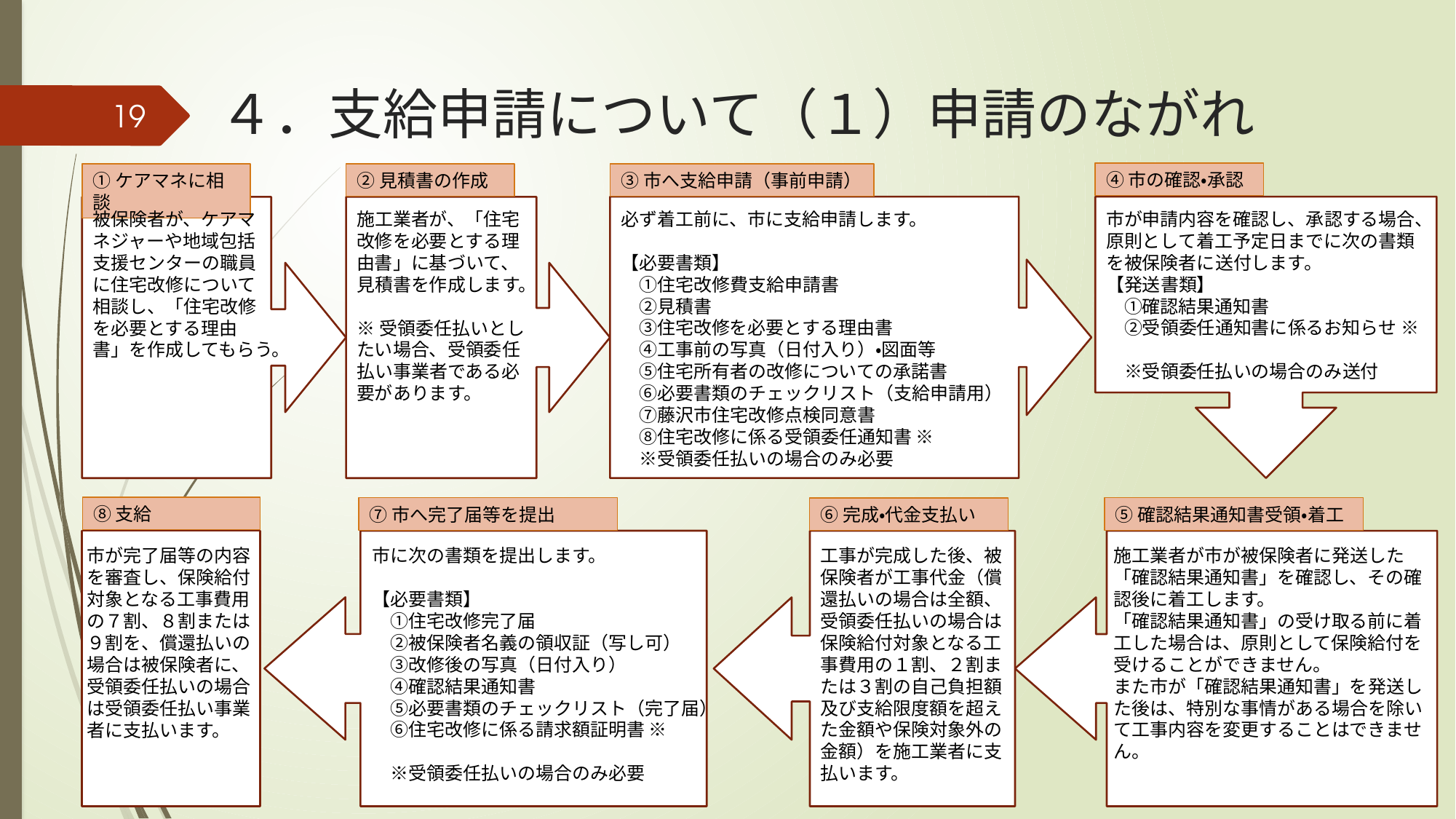

# ４．支給申請について（１）申請のながれ
19
④市の確認・承認
③市へ支給申請（事前申請）
①ケアマネに相談
②見積書の作成

被保険者が、ケアマネジャーや地域包括支援センターの職員に住宅改修について相談し、「住宅改修を必要とする理由書」を作成してもらう。
必ず着工前に、市に支給申請します。

【必要書類】
　①住宅改修費支給申請書
　②見積書
　③住宅改修を必要とする理由書
　④工事前の写真（日付入り）・図面等
　⑤住宅所有者の改修についての承諾書
　⑥必要書類のチェックリスト（支給申請用）
　⑦藤沢市住宅改修点検同意書
　⑧住宅改修に係る受領委任通知書 ※
　※受領委任払いの場合のみ必要
市が申請内容を確認し、承認する場合、原則として着工予定日までに次の書類を被保険者に送付します。
【発送書類】
　①確認結果通知書
　②受領委任通知書に係るお知らせ ※

　※受領委任払いの場合のみ送付
施工業者が、「住宅改修を必要とする理由書」に基づいて、見積書を作成します。

※受領委任払いとしたい場合、受領委任払い事業者である必要があります。
⑧支給
⑦市へ完了届等を提出
⑤確認結果通知書受領・着工
⑥完成・代金支払い

市が完了届等の内容を審査し、保険給付対象となる工事費用の７割、８割または９割を、償還払いの場合は被保険者に、受領委任払いの場合は受領委任払い事業者に支払います。
市に次の書類を提出します。

【必要書類】
　①住宅改修完了届
　②被保険者名義の領収証（写し可）
　③改修後の写真（日付入り）
　④確認結果通知書
　⑤必要書類のチェックリスト（完了届）
　⑥住宅改修に係る請求額証明書 ※

　※受領委任払いの場合のみ必要

工事が完成した後、被保険者が工事代金（償還払いの場合は全額、受領委任払いの場合は保険給付対象となる工事費用の１割、２割または３割の自己負担額及び支給限度額を超えた金額や保険対象外の金額）を施工業者に支払います。

施工業者が市が被保険者に発送した「確認結果通知書」を確認し、その確認後に着工します。
「確認結果通知書」の受け取る前に着工した場合は、原則として保険給付を受けることができません。
また市が「確認結果通知書」を発送した後は、特別な事情がある場合を除いて工事内容を変更することはできません。